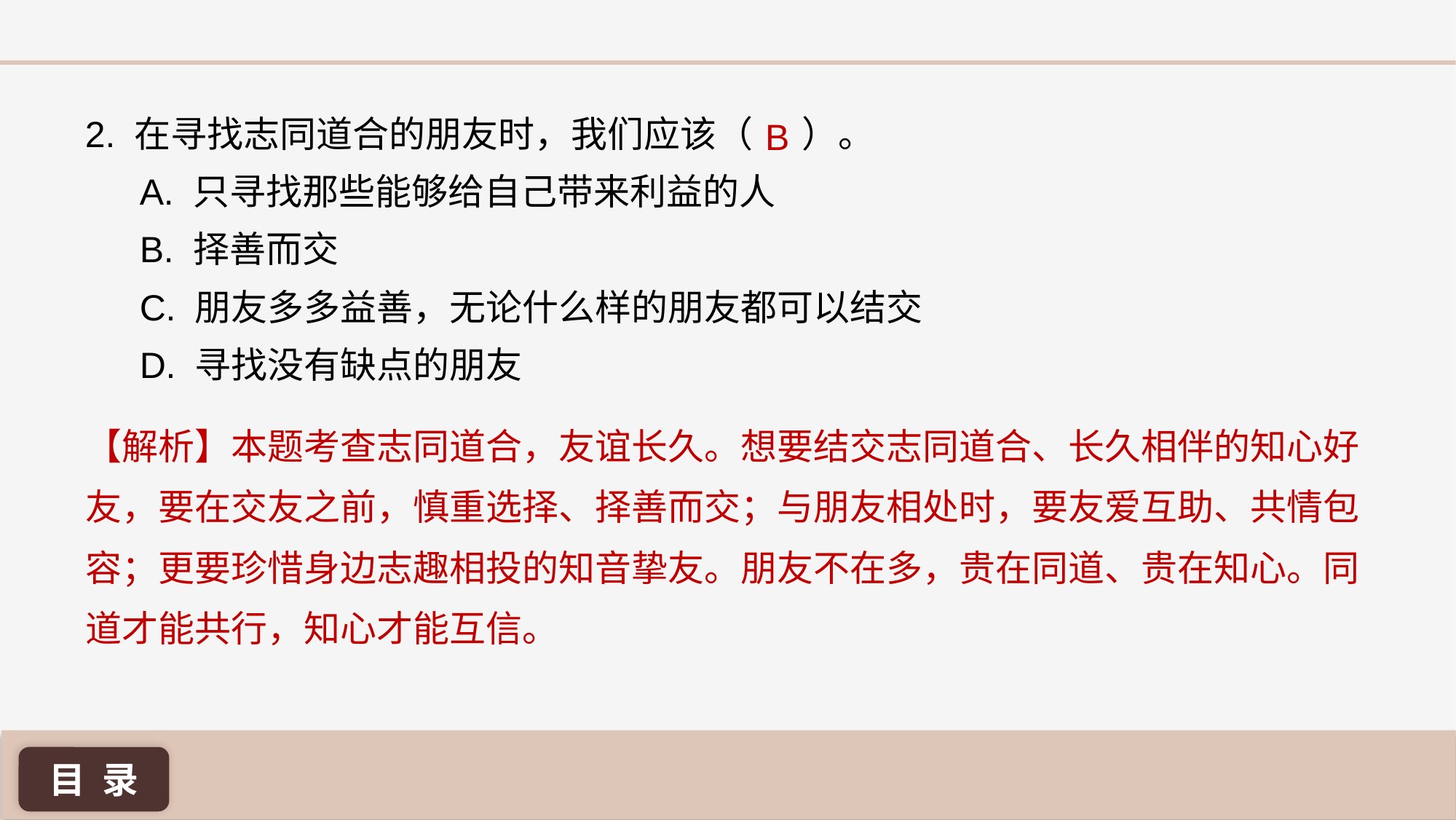

2. 在寻找志同道合的朋友时，我们应该（      ）。
A. 只寻找那些能够给自己带来利益的人
B. 择善而交
C. 朋友多多益善，无论什么样的朋友都可以结交
D. 寻找没有缺点的朋友
 B
【解析】本题考查志同道合，友谊长久。想要结交志同道合、长久相伴的知心好友，要在交友之前，慎重选择、择善而交；与朋友相处时，要友爱互助、共情包容；更要珍惜身边志趣相投的知音挚友。朋友不在多，贵在同道、贵在知心。同道才能共行，知心才能互信。